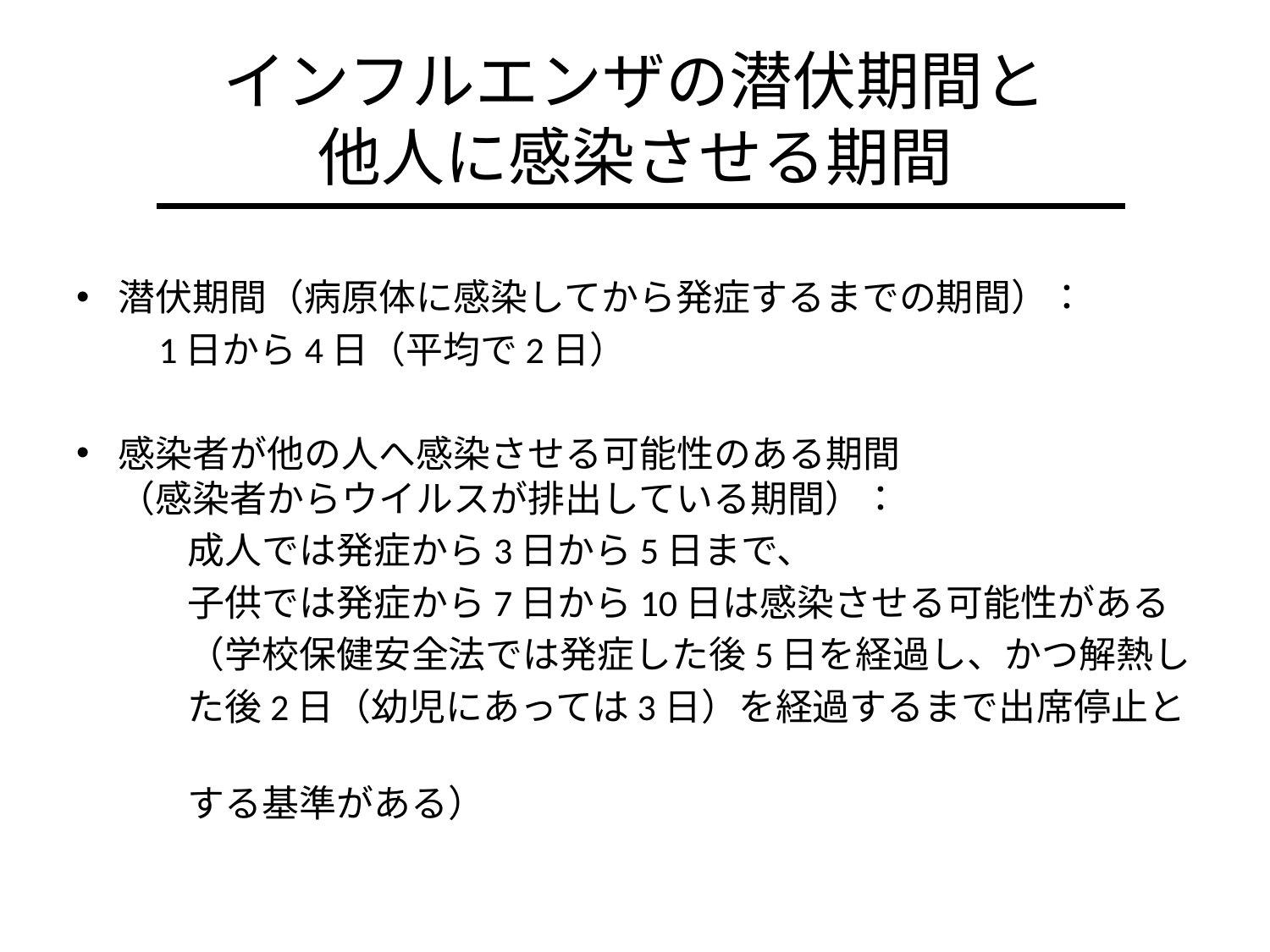

# インフルエンザの潜伏期間と 他人に感染させる期間
潜伏期間（病原体に感染してから発症するまでの期間）：
　　1日から4日（平均で2日）

感染者が他の人へ感染させる可能性のある期間　　　　　　　　（感染者からウイルスが排出している期間）：
　　　成人では発症から3日から5日まで、
　　　子供では発症から7日から10日は感染させる可能性がある
　　　（学校保健安全法では発症した後5日を経過し、かつ解熱し
　　　た後2日（幼児にあっては3日）を経過するまで出席停止と
　　　する基準がある）